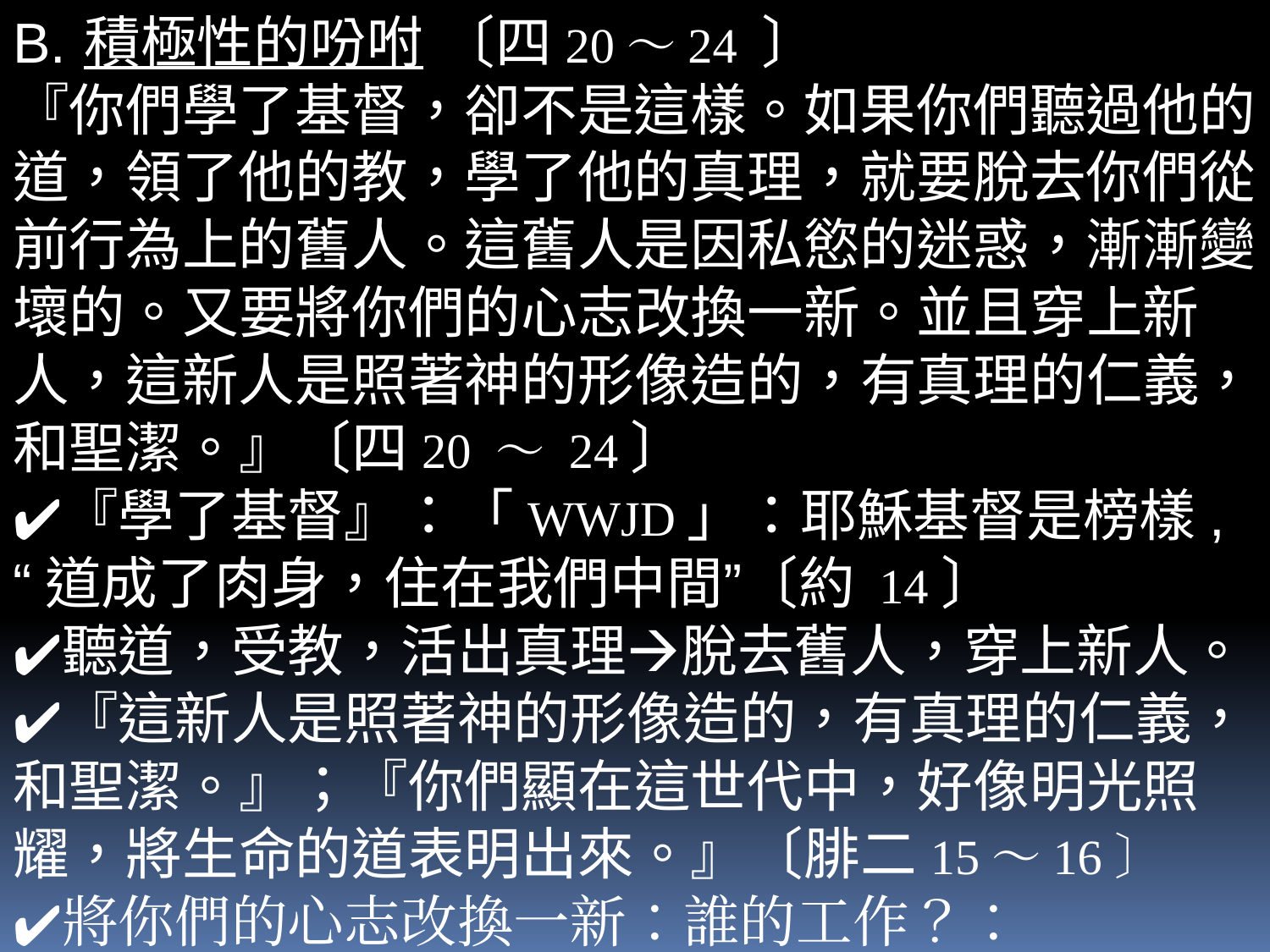

積極性的吩咐 〔四20～24 〕
『你們學了基督，卻不是這樣。如果你們聽過他的道，領了他的教，學了他的真理，就要脫去你們從前行為上的舊人。這舊人是因私慾的迷惑，漸漸變壞的。又要將你們的心志改換一新。並且穿上新人，這新人是照著神的形像造的，有真理的仁義，和聖潔。』〔四20 ～ 24〕
『學了基督』：「WWJD」：耶穌基督是榜樣, “道成了肉身，住在我們中間”〔約 14〕
聽道，受教，活出真理🡪脫去舊人，穿上新人。
『這新人是照著神的形像造的，有真理的仁義，和聖潔。』；『你們顯在這世代中，好像明光照耀，將生命的道表明出來。』〔腓二15～16〕
將你們的心志改換一新：誰的工作？：